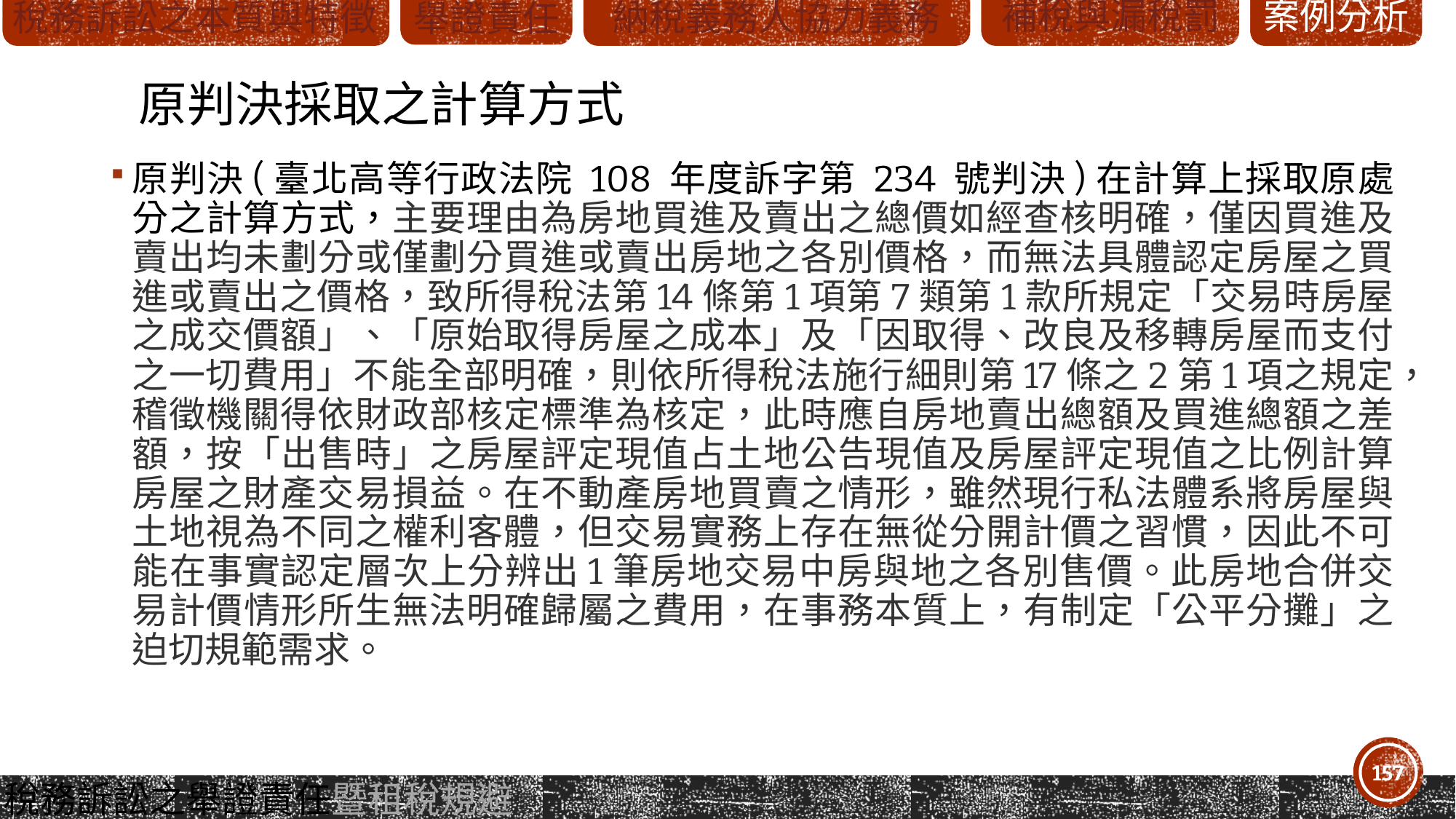

# 原判決採取之計算方式
原判決(臺北高等行政法院 108 年度訴字第 234 號判決)在計算上採取原處分之計算方式，主要理由為房地買進及賣出之總價如經查核明確，僅因買進及賣出均未劃分或僅劃分買進或賣出房地之各別價格，而無法具體認定房屋之買進或賣出之價格，致所得稅法第14條第1項第7類第1款所規定「交易時房屋之成交價額」、「原始取得房屋之成本」及「因取得、改良及移轉房屋而支付之一切費用」不能全部明確，則依所得稅法施行細則第17條之2第1項之規定，稽徵機關得依財政部核定標準為核定，此時應自房地賣出總額及買進總額之差額，按「出售時」之房屋評定現值占土地公告現值及房屋評定現值之比例計算房屋之財產交易損益。在不動產房地買賣之情形，雖然現行私法體系將房屋與土地視為不同之權利客體，但交易實務上存在無從分開計價之習慣，因此不可能在事實認定層次上分辨出1筆房地交易中房與地之各別售價。此房地合併交易計價情形所生無法明確歸屬之費用，在事務本質上，有制定「公平分攤」之迫切規範需求。
157